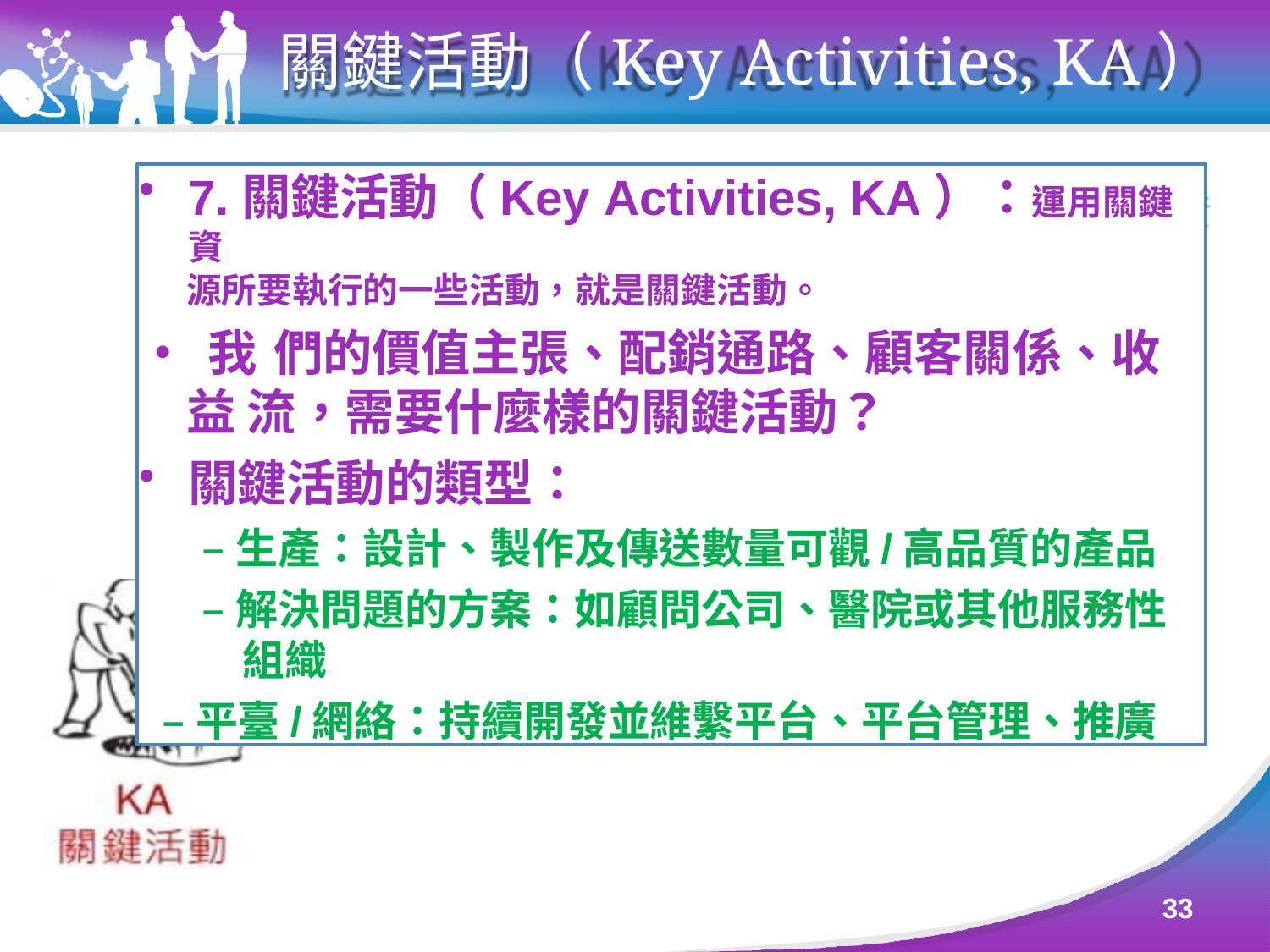

# 關鍵活動（Key Activities, KA）

7.關鍵活動（Key Activities, KA）：運用關鍵資
源所要執行的一些活動，就是關鍵活動。
•我們的價值主張、配銷通路、顧客關係、收益 流，需要什麼樣的關鍵活動？
關鍵活動的類型：
–生產：設計、製作及傳送數量可觀/高品質的產品
–解決問題的方案：如顧問公司、醫院或其他服務性 組織
–平臺/網絡：持續開發並維繫平台、平台管理、推廣

33